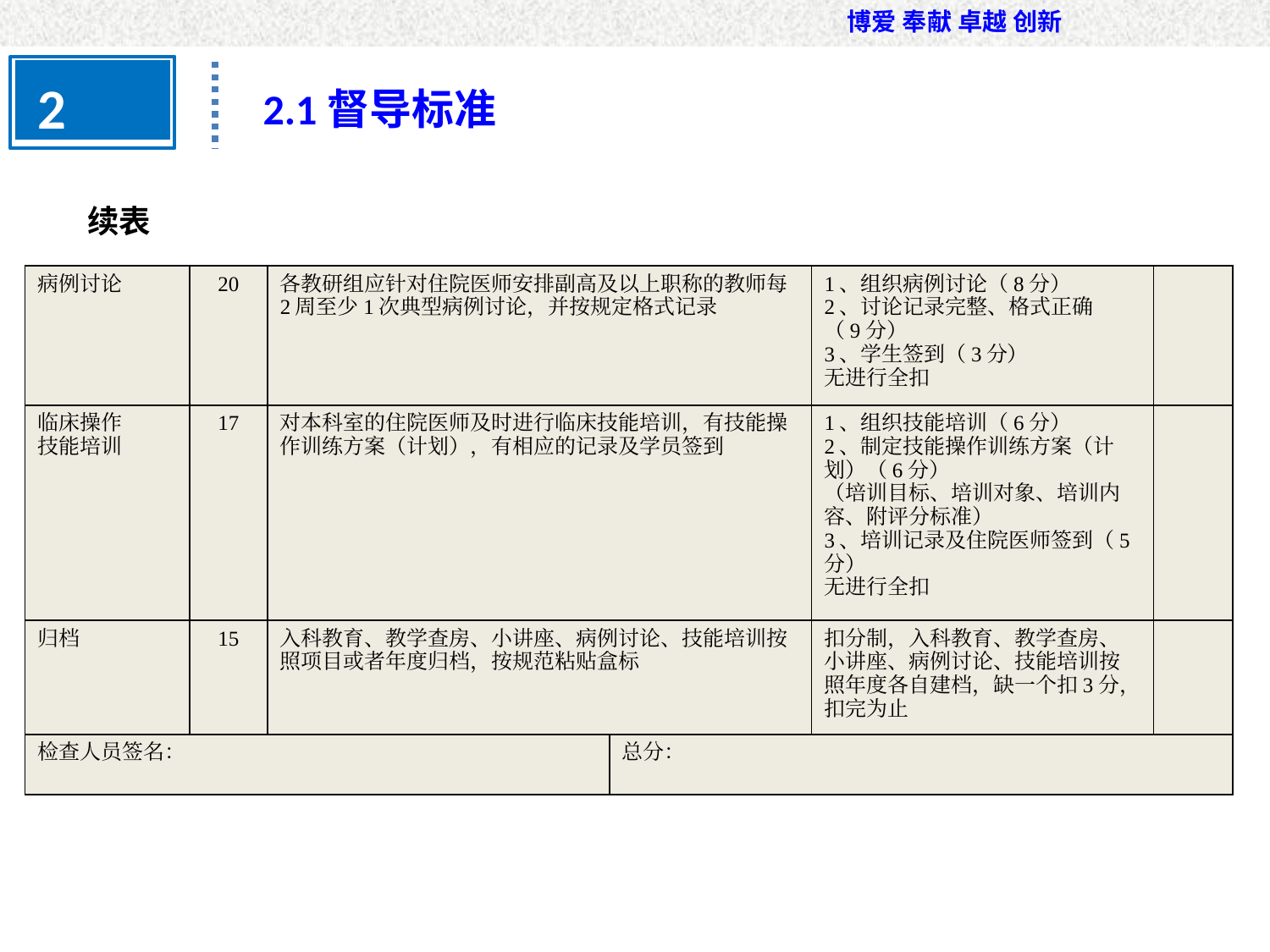

2
2.1督导标准
# 续表
| 病例讨论 | 20 | 各教研组应针对住院医师安排副高及以上职称的教师每2周至少1次典型病例讨论，并按规定格式记录 |  | 1、组织病例讨论（8分） 2、讨论记录完整、格式正确 （9分） 3、学生签到（3分） 无进行全扣 |  |
| --- | --- | --- | --- | --- | --- |
| 临床操作 技能培训 | 17 | 对本科室的住院医师及时进行临床技能培训，有技能操作训练方案（计划），有相应的记录及学员签到 |  | 1、组织技能培训（6分） 2、制定技能操作训练方案（计划）（6分） （培训目标、培训对象、培训内容、附评分标准） 3、培训记录及住院医师签到（5分） 无进行全扣 |  |
| 归档 | 15 | 入科教育、教学查房、小讲座、病例讨论、技能培训按照项目或者年度归档，按规范粘贴盒标 |  | 扣分制，入科教育、教学查房、小讲座、病例讨论、技能培训按照年度各自建档，缺一个扣3分，扣完为止 |  |
| 检查人员签名： |  |  | 总分： |  |  |